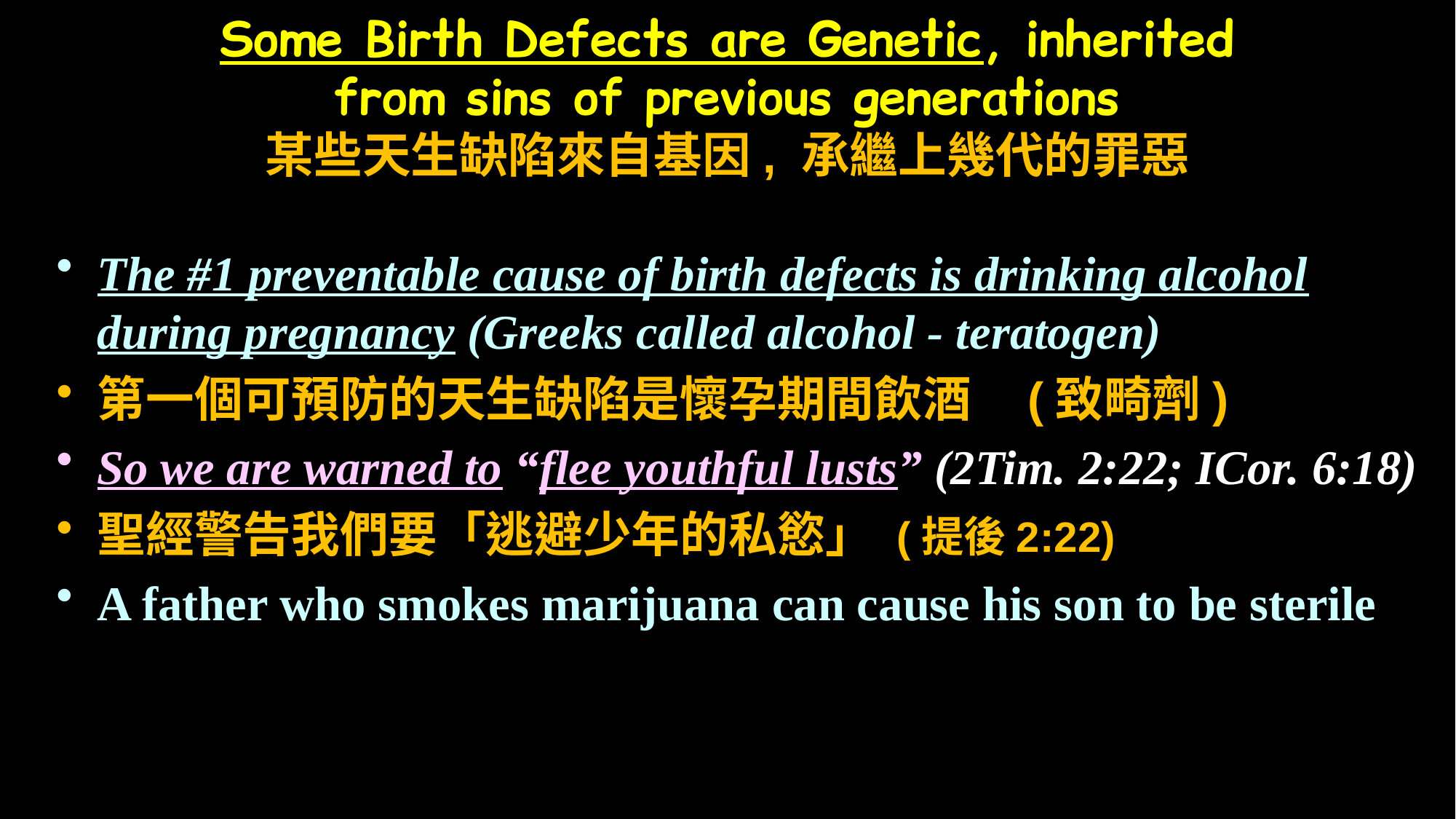

# Some Birth Defects are Genetic, inherited from sins of previous generations 某些天生缺陷來自基因, 承繼上幾代的罪惡
The #1 preventable cause of birth defects is drinking alcohol during pregnancy (Greeks called alcohol - teratogen)
第一個可預防的天生缺陷是懷孕期間飲酒    (致畸劑)
So we are warned to “flee youthful lusts” (2Tim. 2:22; ICor. 6:18)
聖經警告我們要「逃避少年的私慾」 (提後2:22)
A father who smokes marijuana can cause his son to be sterile